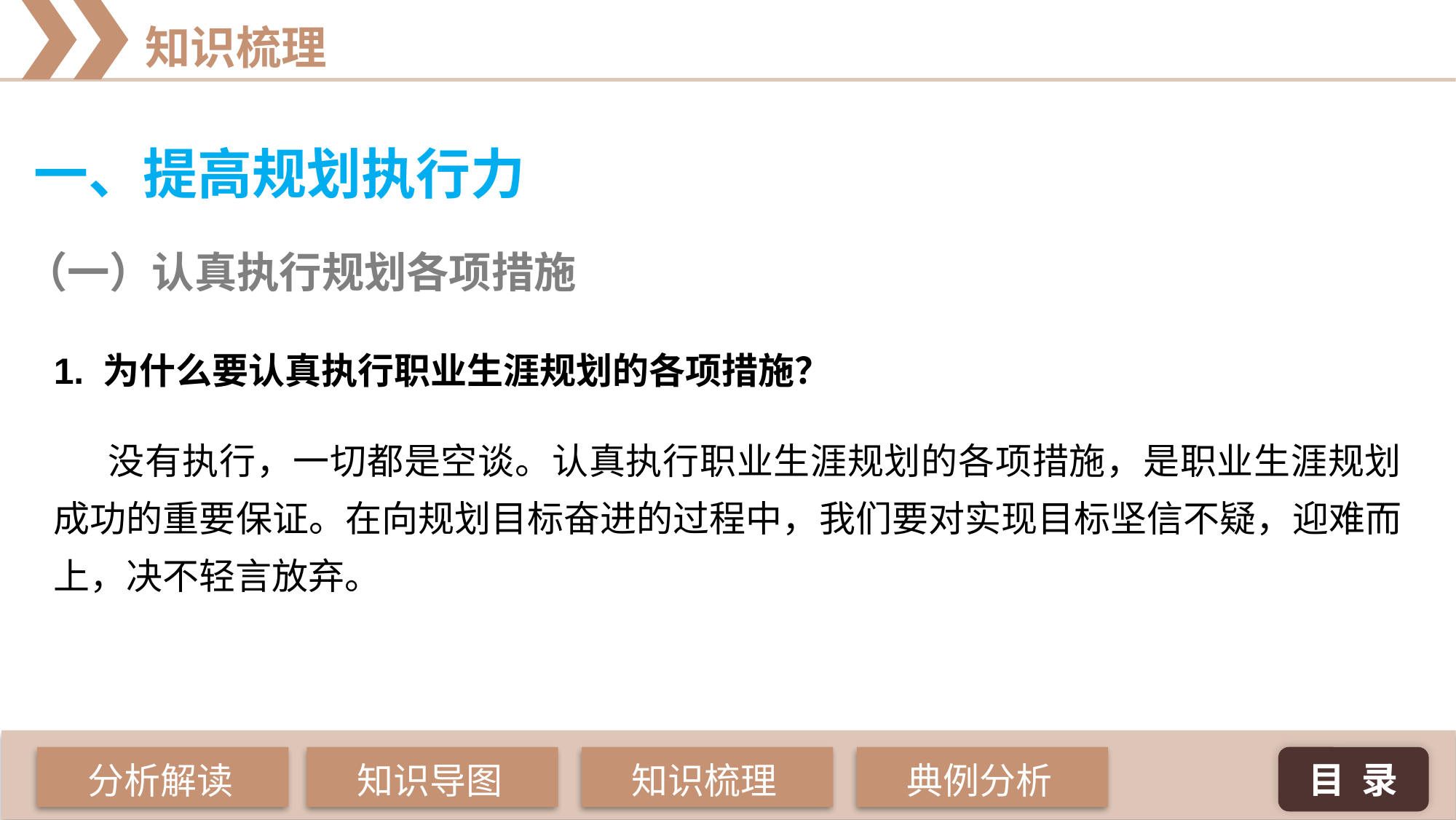

一、提高规划执行力
（一）认真执行规划各项措施
1. 为什么要认真执行职业生涯规划的各项措施？
没有执行，一切都是空谈。认真执行职业生涯规划的各项措施，是职业生涯规划成功的重要保证。在向规划目标奋进的过程中，我们要对实现目标坚信不疑，迎难而上，决不轻言放弃。